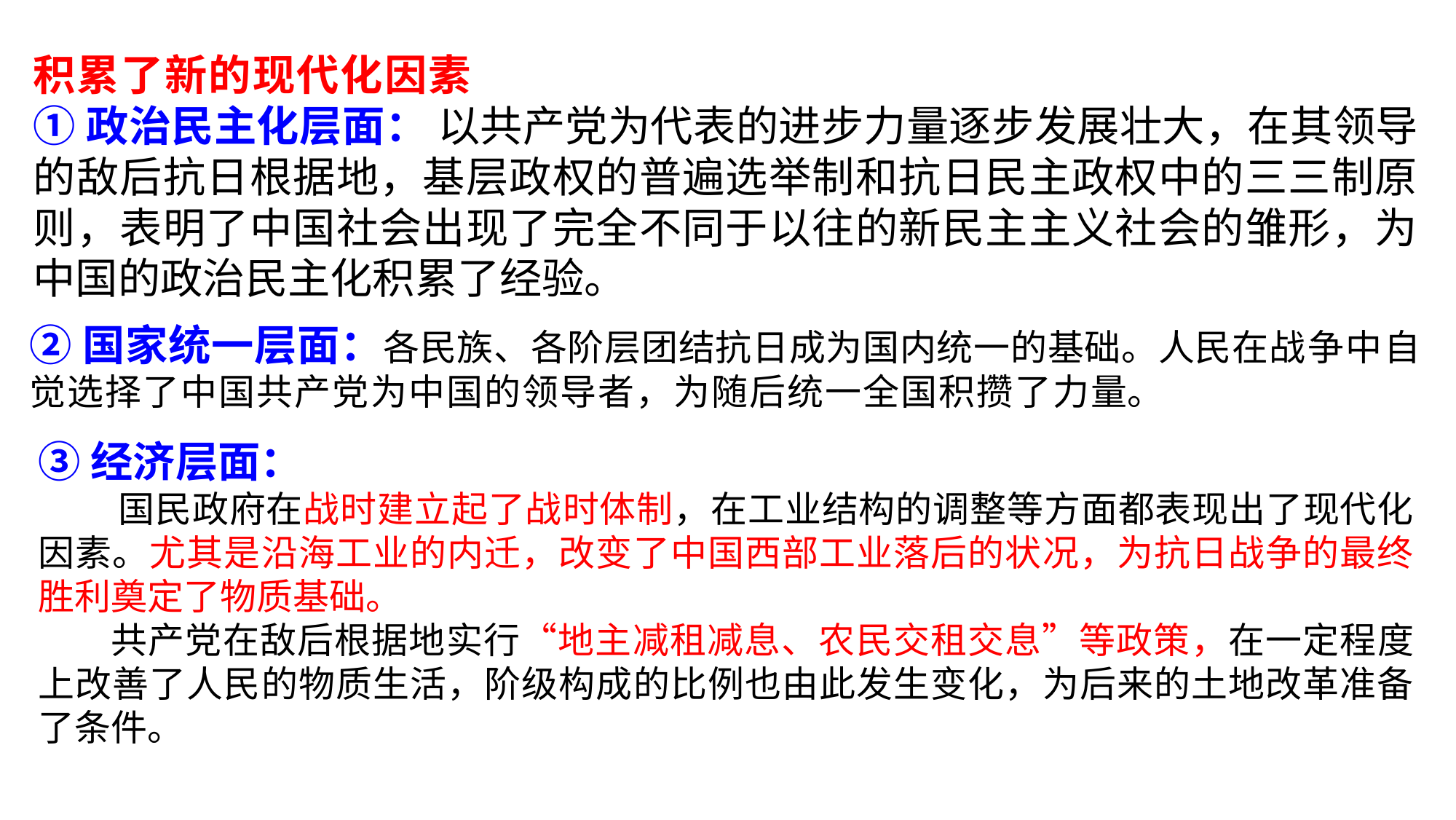

积累了新的现代化因素
①政治民主化层面： 以共产党为代表的进步力量逐步发展壮大，在其领导的敌后抗日根据地，基层政权的普遍选举制和抗日民主政权中的三三制原则，表明了中国社会出现了完全不同于以往的新民主主义社会的雏形，为中国的政治民主化积累了经验。
②国家统一层面：各民族、各阶层团结抗日成为国内统一的基础。人民在战争中自觉选择了中国共产党为中国的领导者，为随后统一全国积攒了力量。

③经济层面：
        国民政府在战时建立起了战时体制，在工业结构的调整等方面都表现出了现代化因素。尤其是沿海工业的内迁，改变了中国西部工业落后的状况，为抗日战争的最终胜利奠定了物质基础。
       共产党在敌后根据地实行“地主减租减息、农民交租交息”等政策，在一定程度上改善了人民的物质生活，阶级构成的比例也由此发生变化，为后来的土地改革准备了条件。